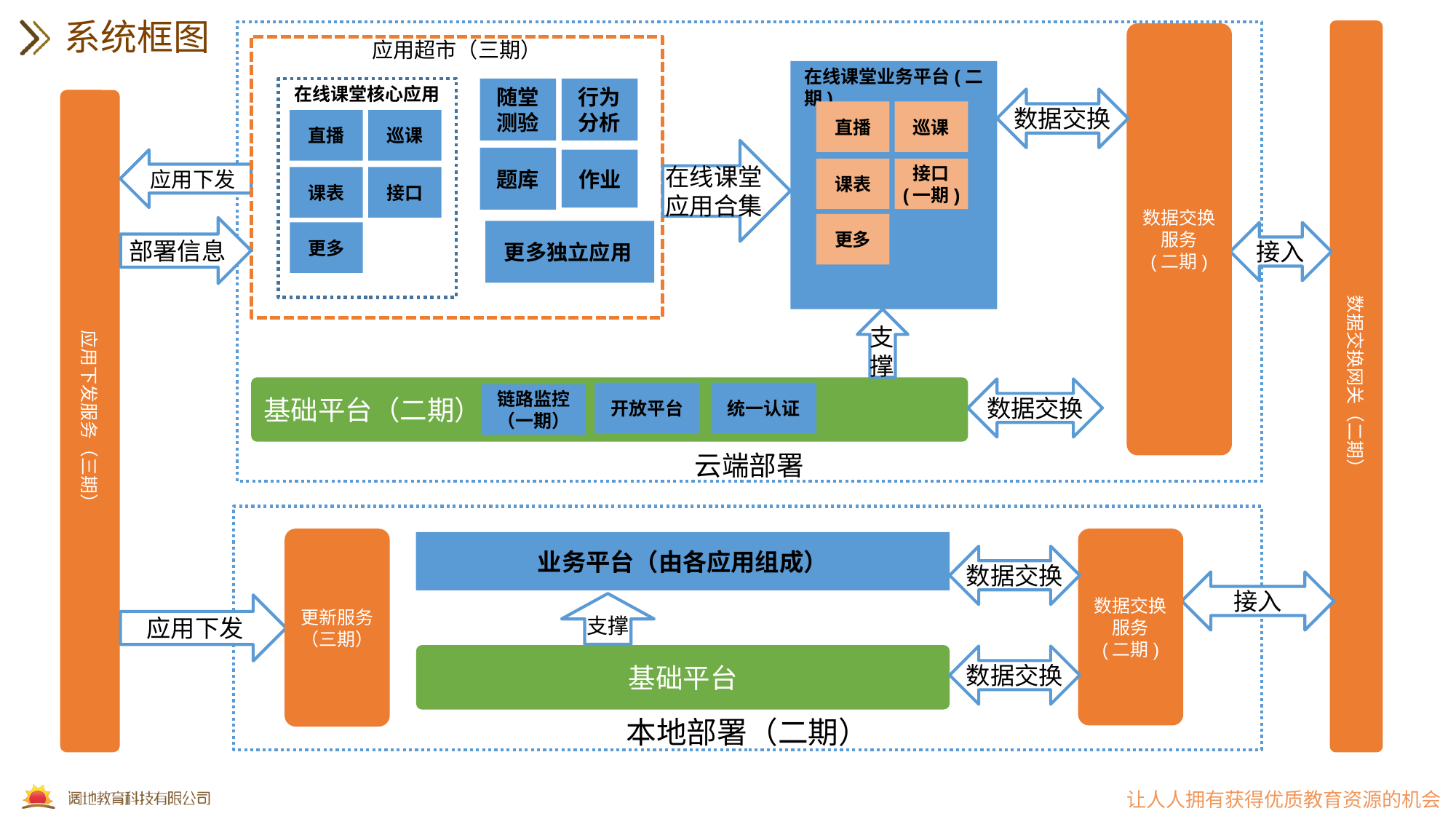

系统框图
数据交换网关（二期）
云端部署
数据交换服务
(二期)
应用超市（三期）
在线课堂业务平台(二期)
在线课堂核心应用
随堂测验
行为分析
数据交换
应用下发服务（三期）
直播
巡课
直播
巡课
在线课堂
应用合集
题库
应用下发
作业
课表
接口
(一期)
课表
接口
更多
部署信息
更多独立应用
更多
接入
支撑
基础平台（二期）
数据交换
开放平台
统一认证
链路监控
（一期）

本地部署（二期）
更新服务（三期）
业务平台（由各应用组成）
数据交换服务
(二期)
数据交换
接入
支撑
应用下发
基础平台
数据交换